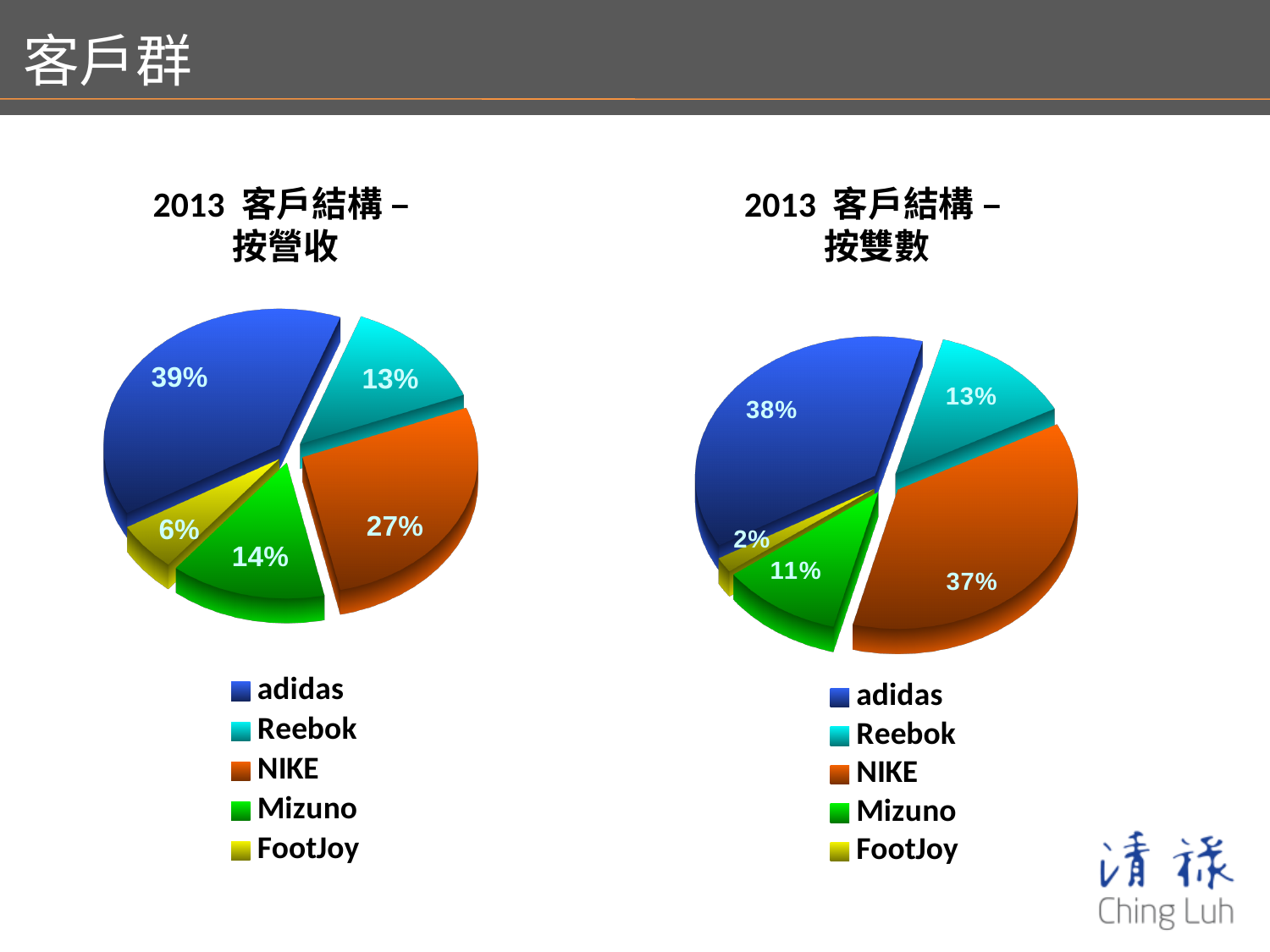

客戶群
2013 客戶結構 –
按營收
2013 客戶結構 –
按雙數

[unsupported chart]

[unsupported chart]